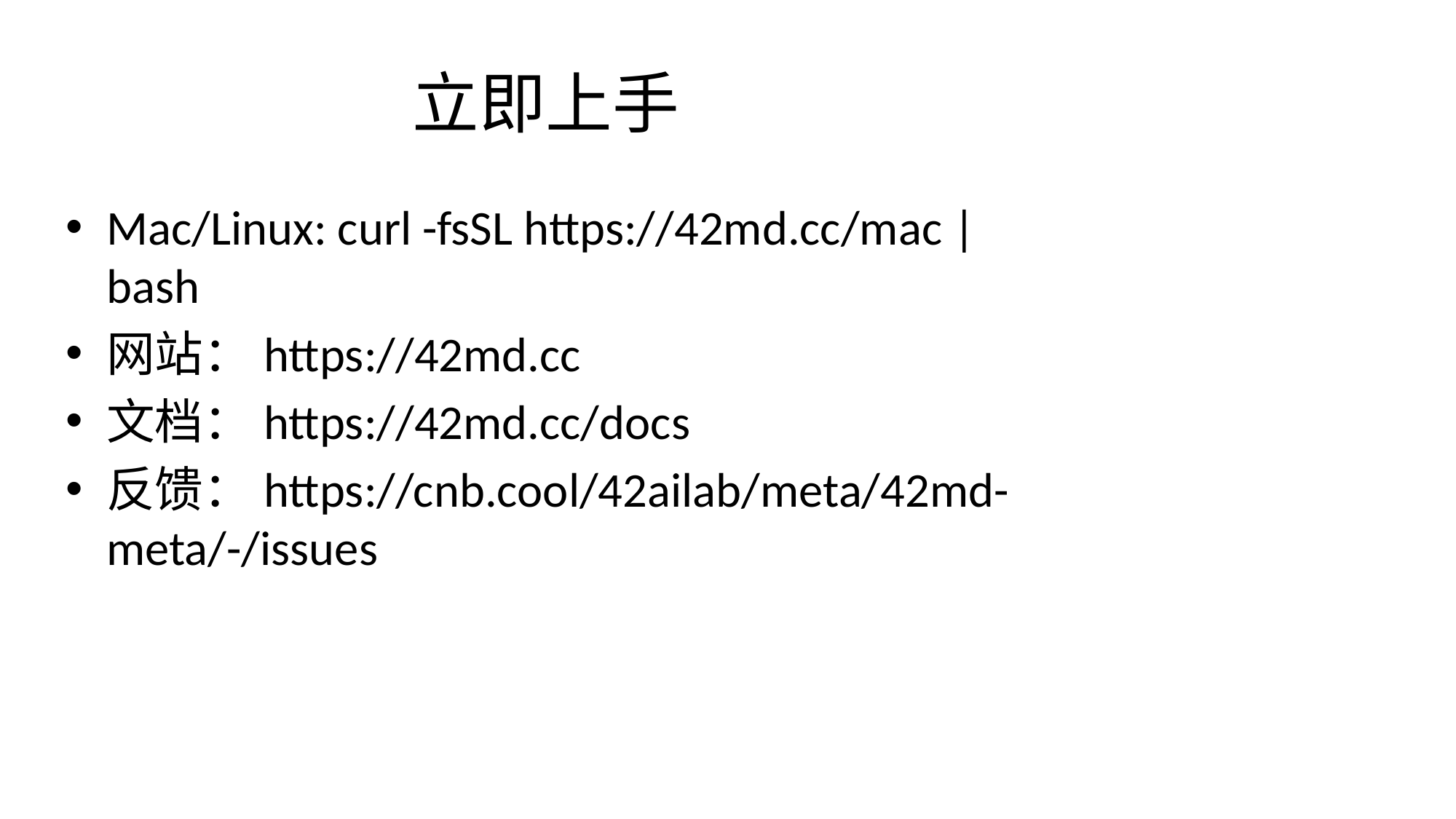

# 立即上手
Mac/Linux: curl -fsSL https://42md.cc/mac | bash
网站：https://42md.cc
文档：https://42md.cc/docs
反馈：https://cnb.cool/42ailab/meta/42md-meta/-/issues